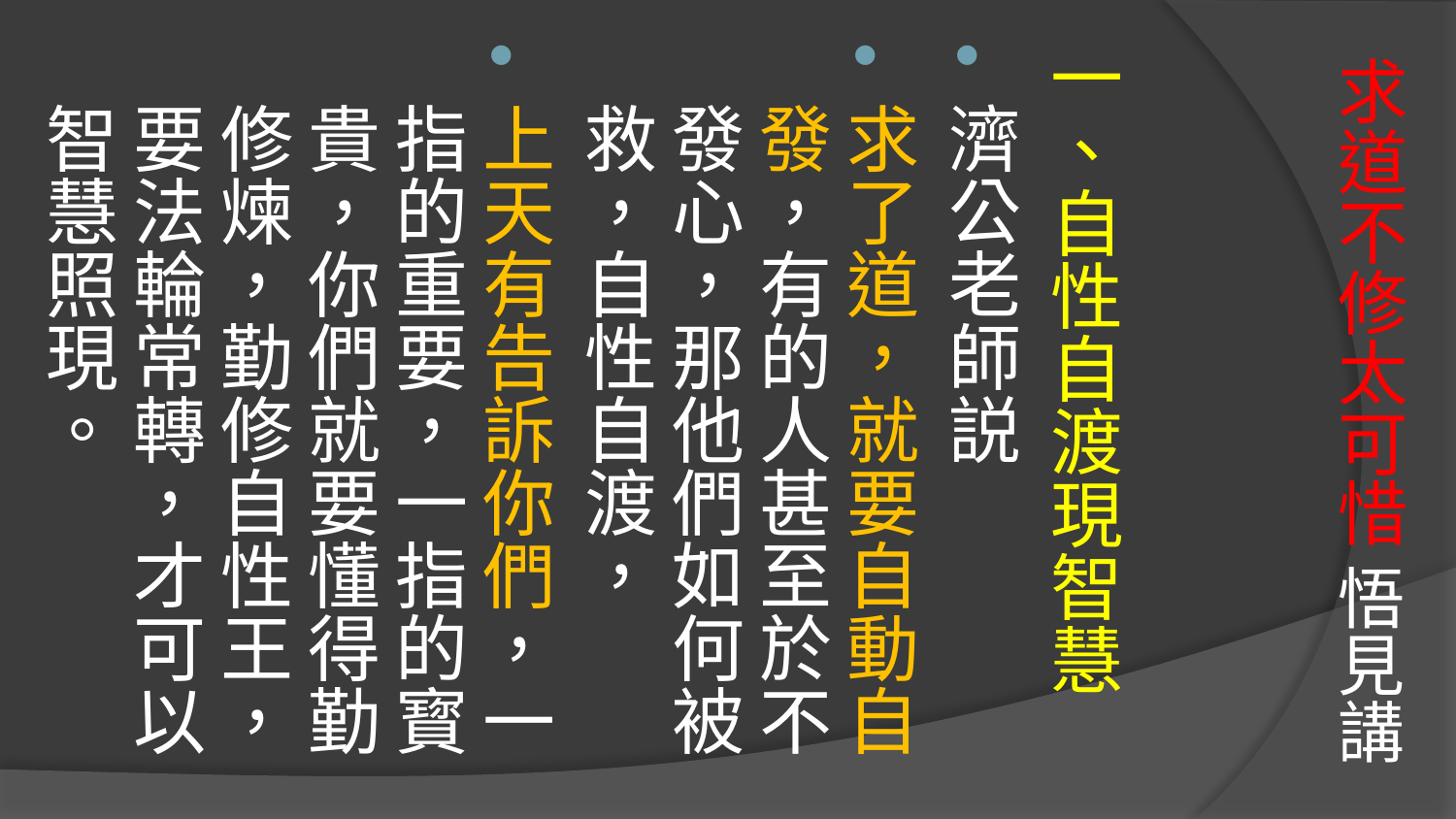

一、自性自渡現智慧
濟公老師説
求了道，就要自動自發，有的人甚至於不發心，那他們如何被救，自性自渡，
上天有告訴你們，一指的重要，一指的寳貴，你們就要懂得勤修煉，勤修自性王，要法輪常轉，才可以智慧照現。
# 求道不修太可惜 悟見講